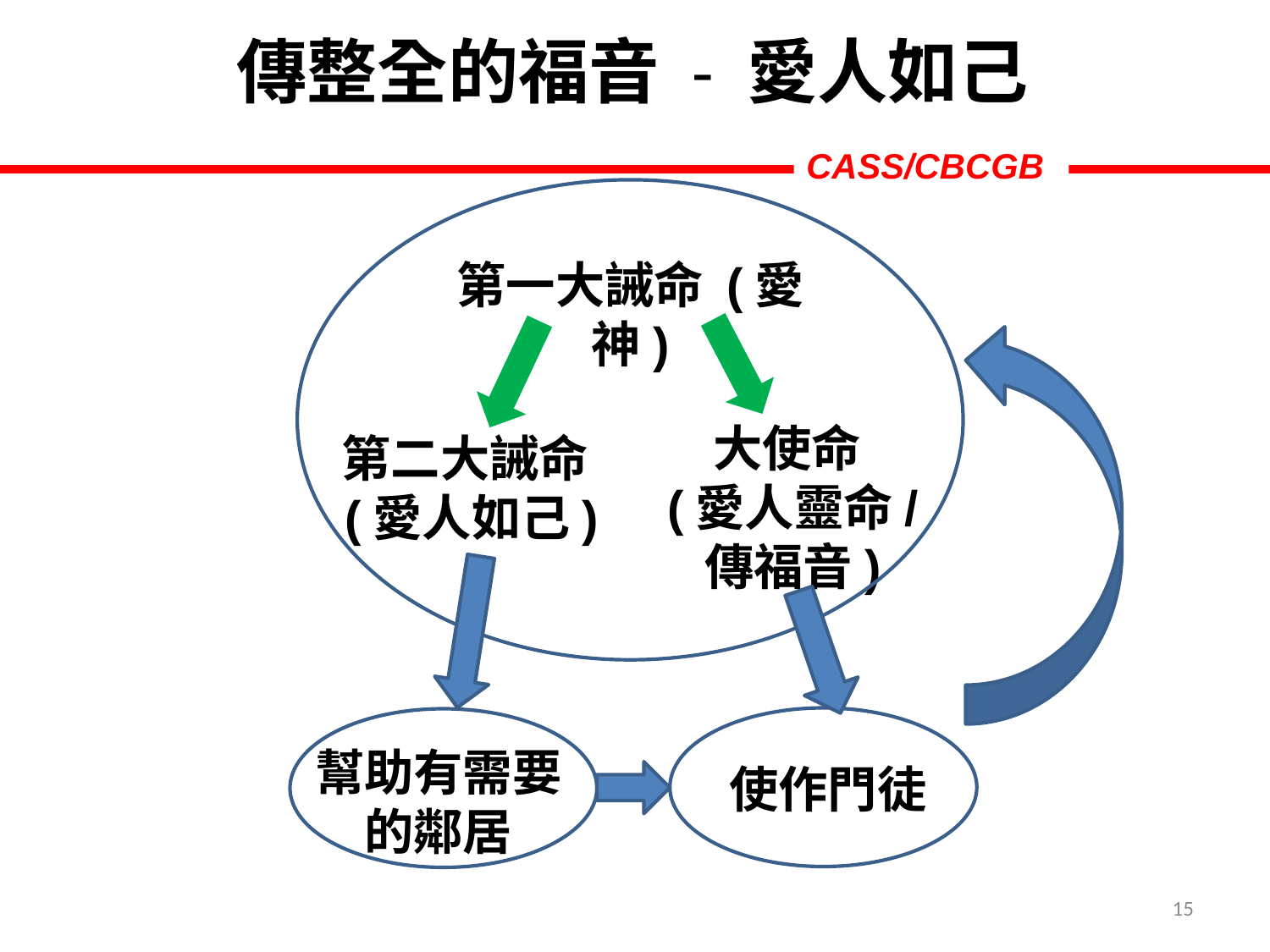

傳整全的福音 - 愛人如己

第一大誡命 (愛神)

大使命
(愛人靈命/
傳福音)
第二大誡命
 (愛人如己)

幫助有需要的鄰居
使作門徒

15